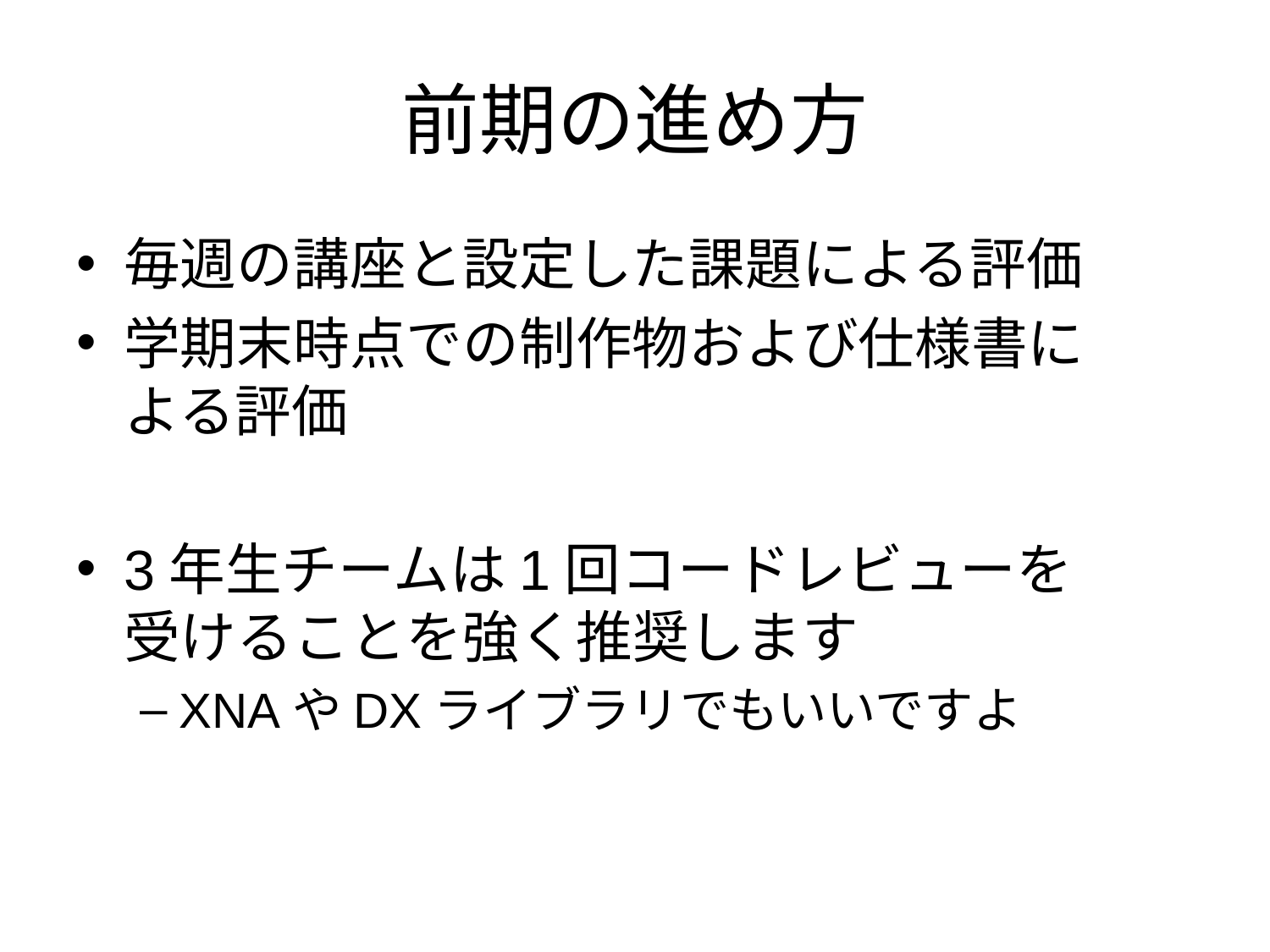

# 前期の進め方
毎週の講座と設定した課題による評価
学期末時点での制作物および仕様書に
よる評価

3年生チームは1回コードレビューを
受けることを強く推奨します
XNAやDXライブラリでもいいですよ